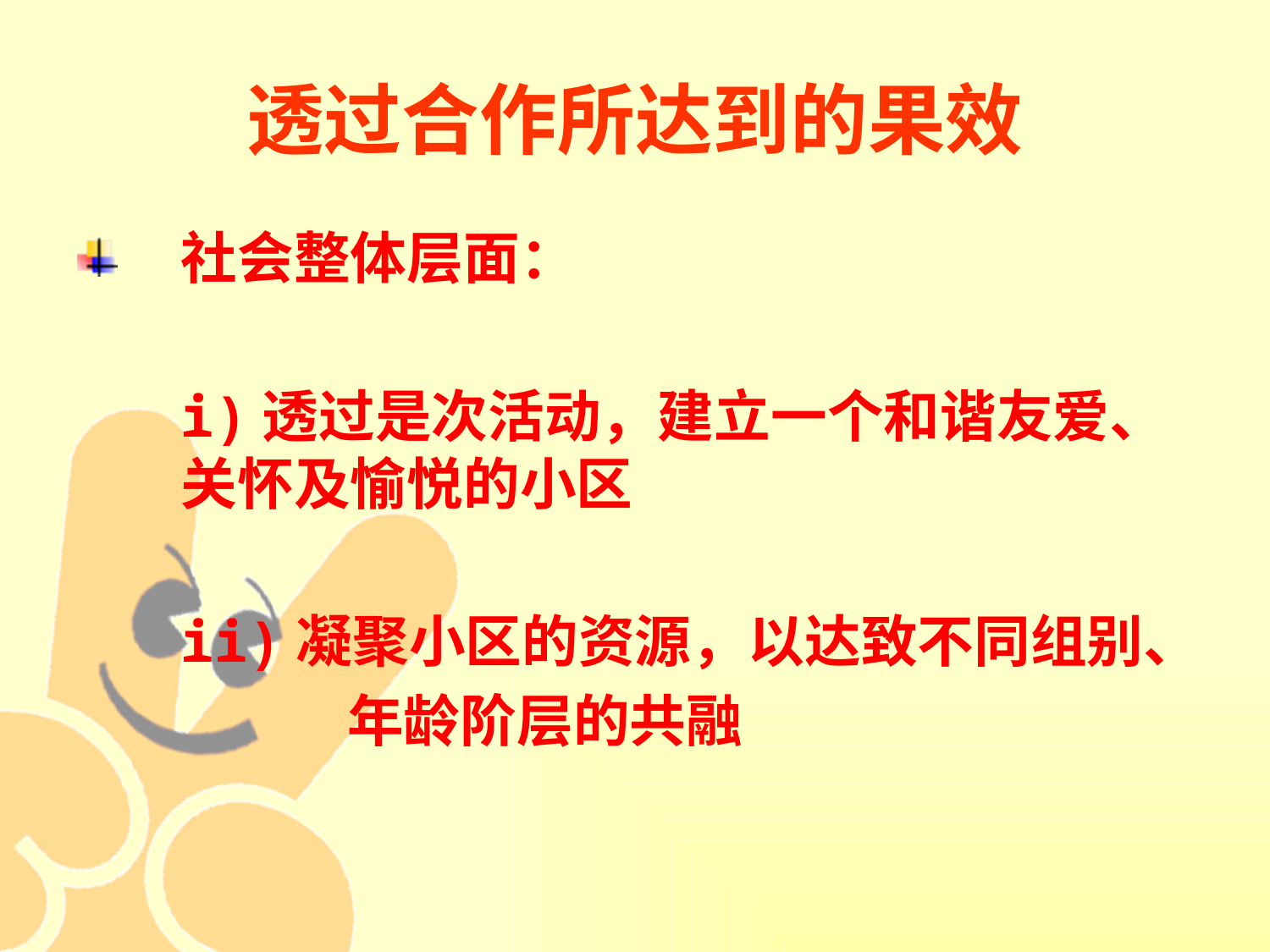

# 透过合作所达到的果效
社会整体层面：

	i)透过是次活动，建立一个和谐友爱、	 关怀及愉悦的小区

	ii)凝聚小区的资源，以达致不同组别、
		  年龄阶层的共融